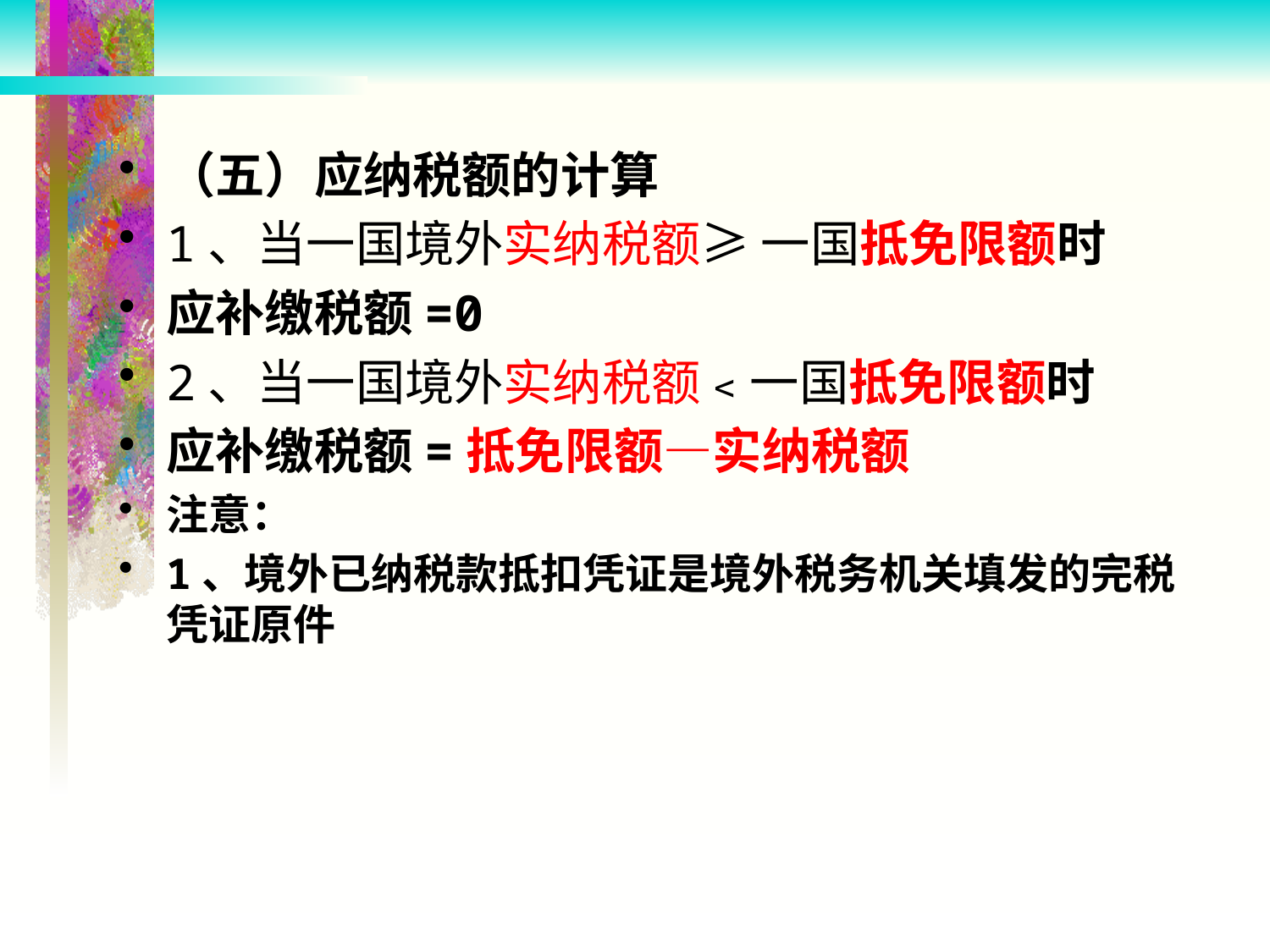

（五）应纳税额的计算
1、当一国境外实纳税额≥ 一国抵免限额时
应补缴税额=0
2、当一国境外实纳税额﹤一国抵免限额时
应补缴税额=抵免限额—实纳税额
注意：
1、境外已纳税款抵扣凭证是境外税务机关填发的完税凭证原件